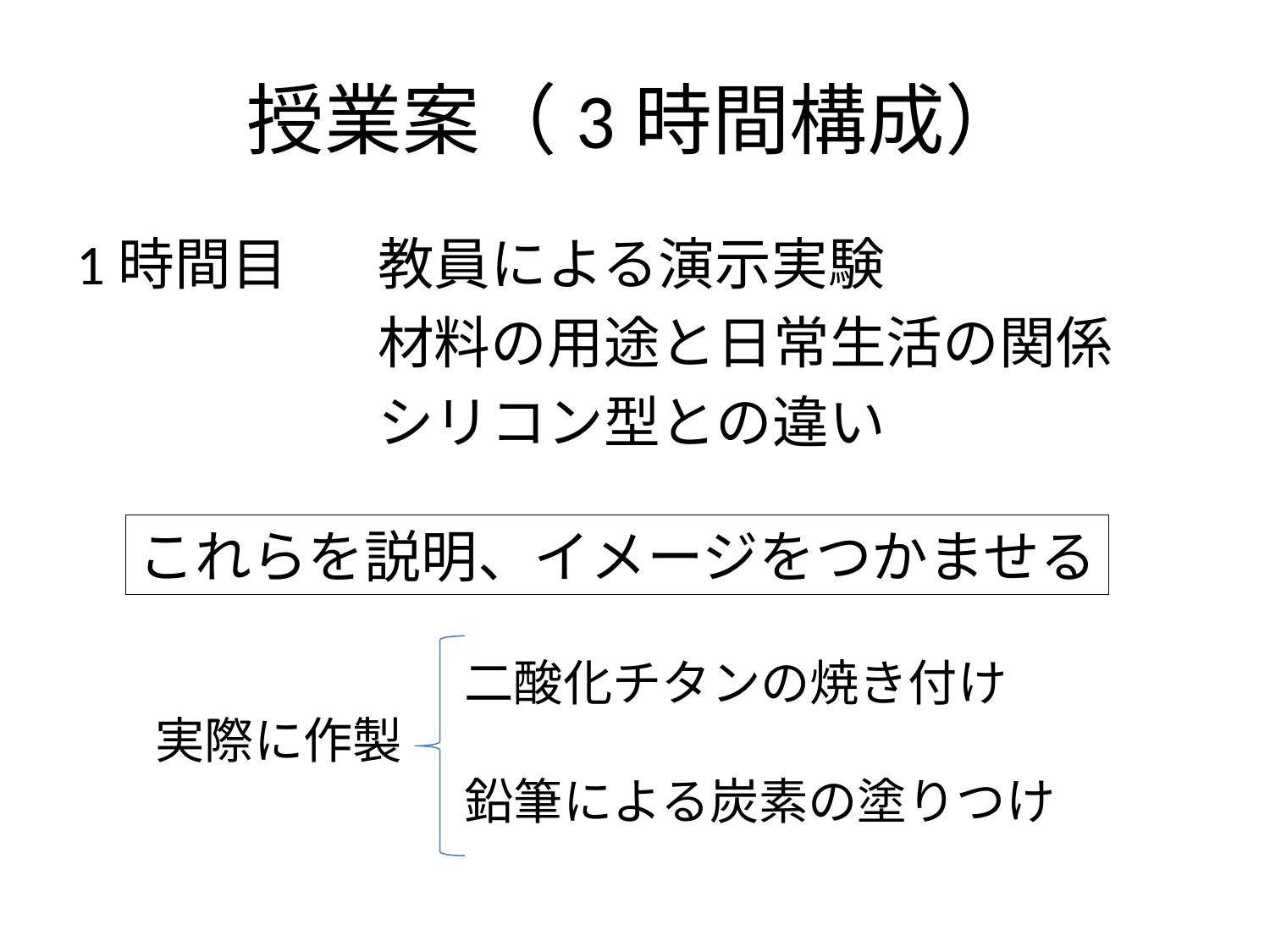

# 授業案（3時間構成）
1時間目	教員による演示実験
			材料の用途と日常生活の関係
			シリコン型との違い

これらを説明、イメージをつかませる

二酸化チタンの焼き付け

鉛筆による炭素の塗りつけ
実際に作製